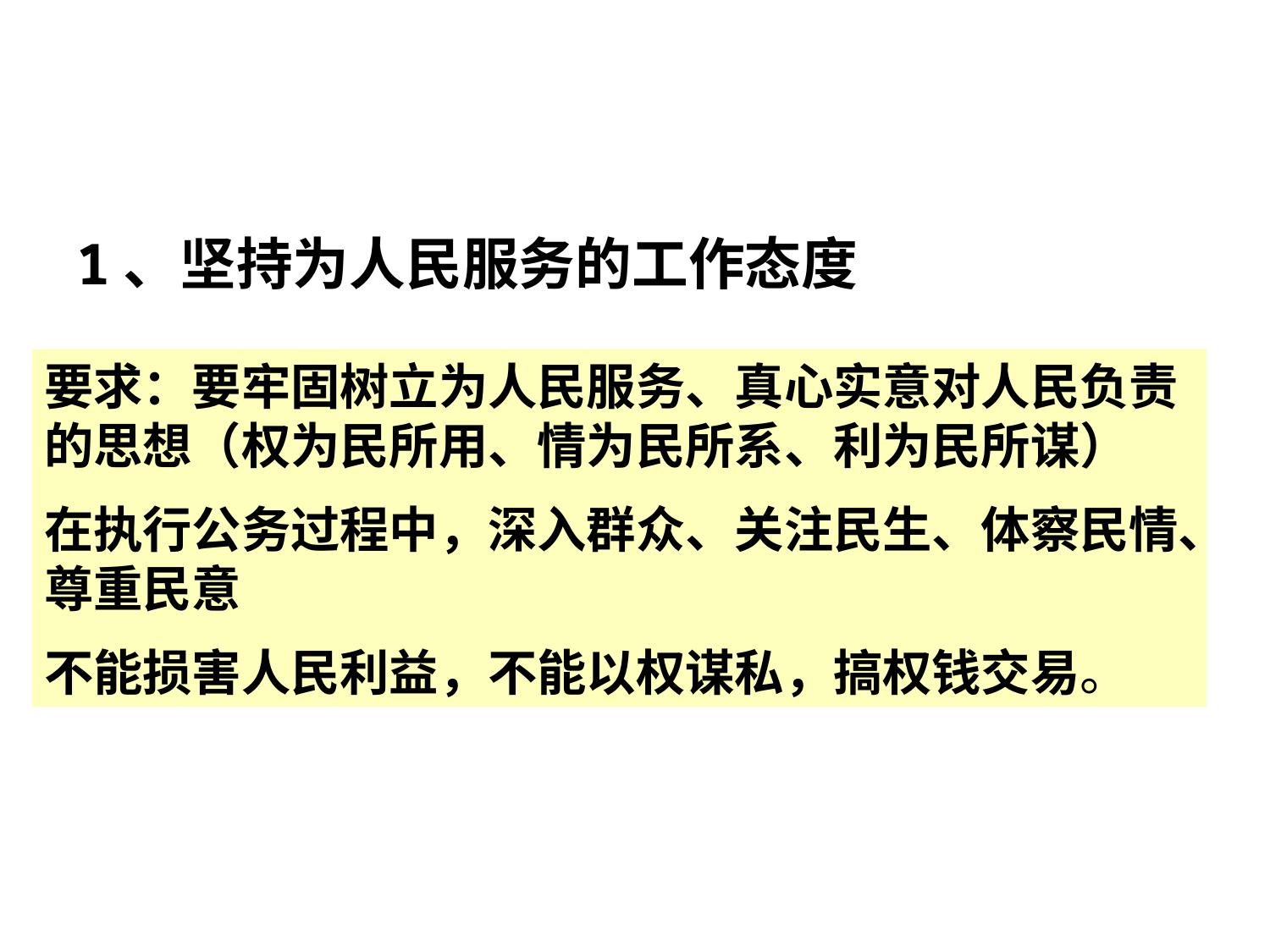

1、坚持为人民服务的工作态度

要求：要牢固树立为人民服务、真心实意对人民负责的思想（权为民所用、情为民所系、利为民所谋）
在执行公务过程中，深入群众、关注民生、体察民情、尊重民意
不能损害人民利益，不能以权谋私，搞权钱交易。